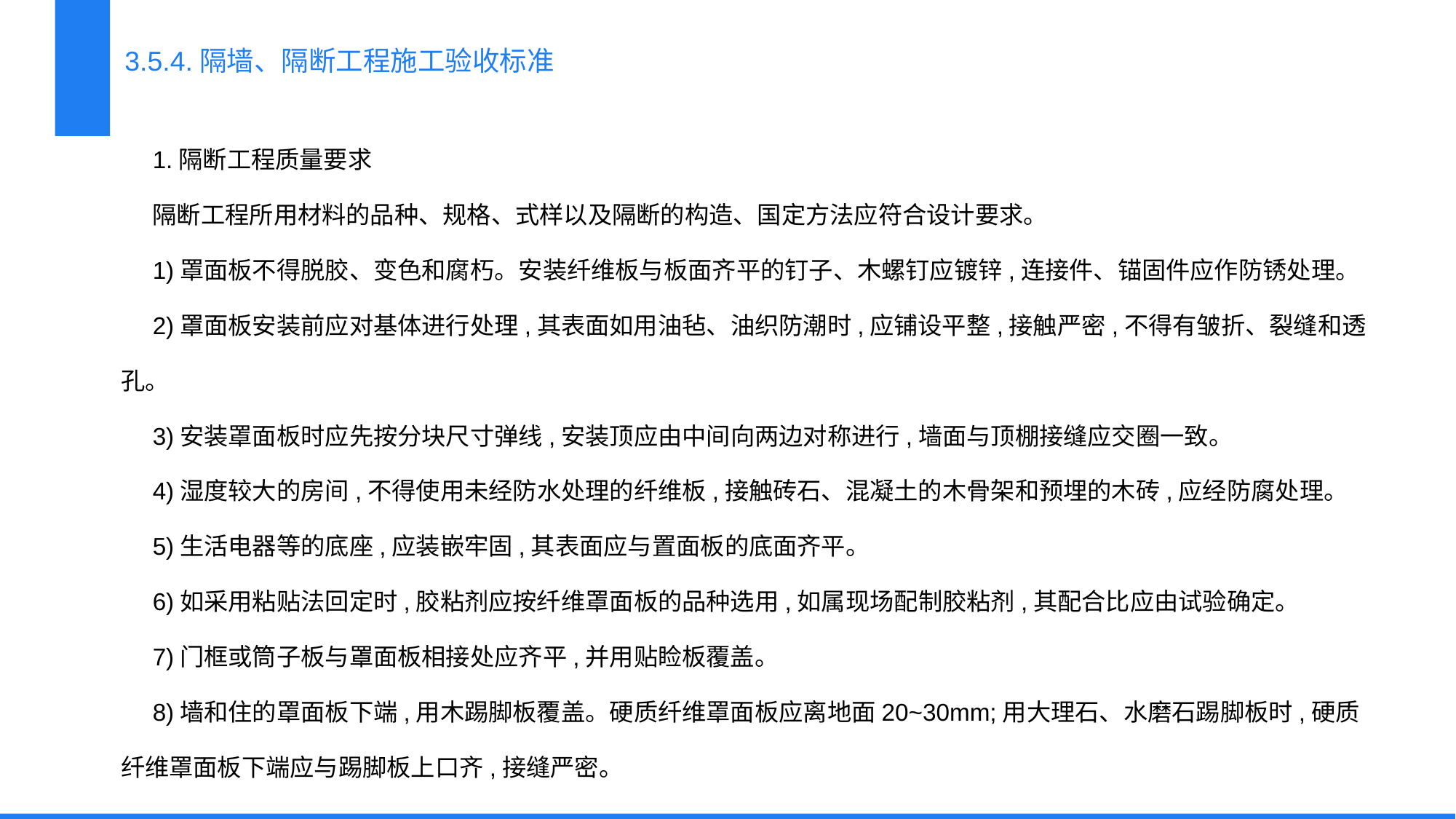

3.5.4.隔墙、隔断工程施工验收标准
1.隔断工程质量要求
隔断工程所用材料的品种、规格、式样以及隔断的构造、国定方法应符合设计要求。
1)罩面板不得脱胶、变色和腐朽。安装纤维板与板面齐平的钉子、木螺钉应镀锌,连接件、锚固件应作防锈处理。
2)罩面板安装前应对基体进行处理,其表面如用油毡、油织防潮时,应铺设平整,接触严密,不得有皱折、裂缝和透孔。
3)安装罩面板时应先按分块尺寸弹线,安装顶应由中间向两边对称进行,墙面与顶棚接缝应交圈一致。
4)湿度较大的房间,不得使用未经防水处理的纤维板,接触砖石、混凝土的木骨架和预埋的木砖,应经防腐处理。
5)生活电器等的底座,应装嵌牢固,其表面应与置面板的底面齐平。
6)如采用粘贴法回定时,胶粘剂应按纤维罩面板的品种选用,如属现场配制胶粘剂,其配合比应由试验确定。
7)门框或筒子板与罩面板相接处应齐平,并用贴睑板覆盖。
8)墙和住的罩面板下端,用木踢脚板覆盖。硬质纤维罩面板应离地面20~30mm;用大理石、水磨石踢脚板时,硬质纤维罩面板下端应与踢脚板上口齐,接缝严密。